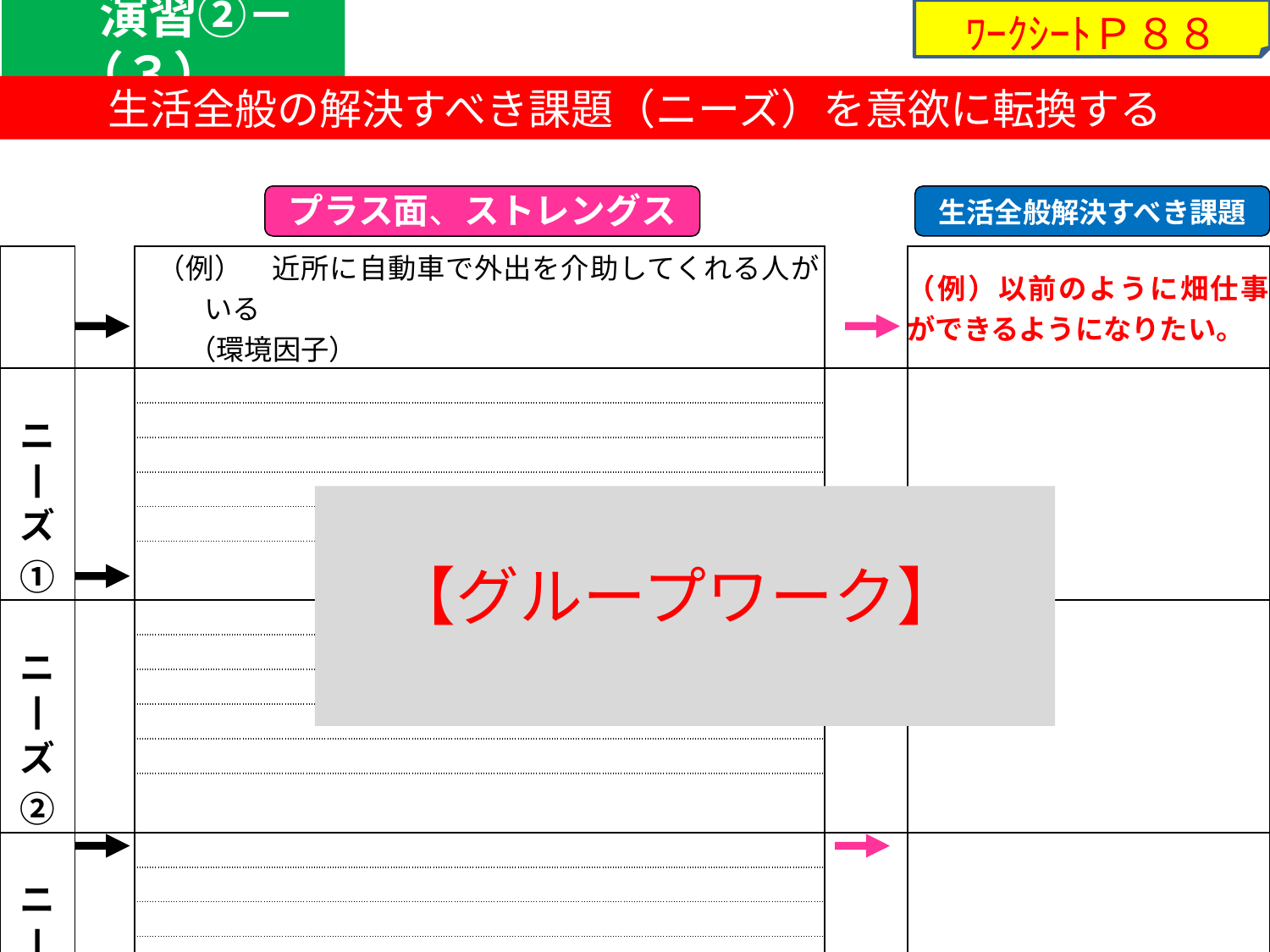

演習②－（３）
ﾜｰｸｼｰﾄＰ８８
生活全般の解決すべき課題（ニーズ）を意欲に転換する
プラス面、ストレングス
生活全般解決すべき課題
|  |  | （例）　近所に自動車で外出を介助してくれる人がいる （環境因子） |  | （例）以前のように畑仕事ができるようになりたい。 |
| --- | --- | --- | --- | --- |
| ニ | ズ① |  |  |  |  |
|  |  |  |  |  |
|  |  |  |  |  |
|  |  |  |  |  |
|  |  |  |  |  |
|  |  |  |  |  |
| ニ | ズ② |  |  |  |  |
|  |  |  |  |  |
|  |  |  |  |  |
|  |  |  |  |  |
|  |  |  |  |  |
|  |  |  |  |  |
| ニ | ズ③ |  |  |  |  |
|  |  |  |  |  |
|  |  |  |  |  |
|  |  |  |  |  |
|  |  |  |  |  |
|  |  |  |  |  |

【グループワーク】